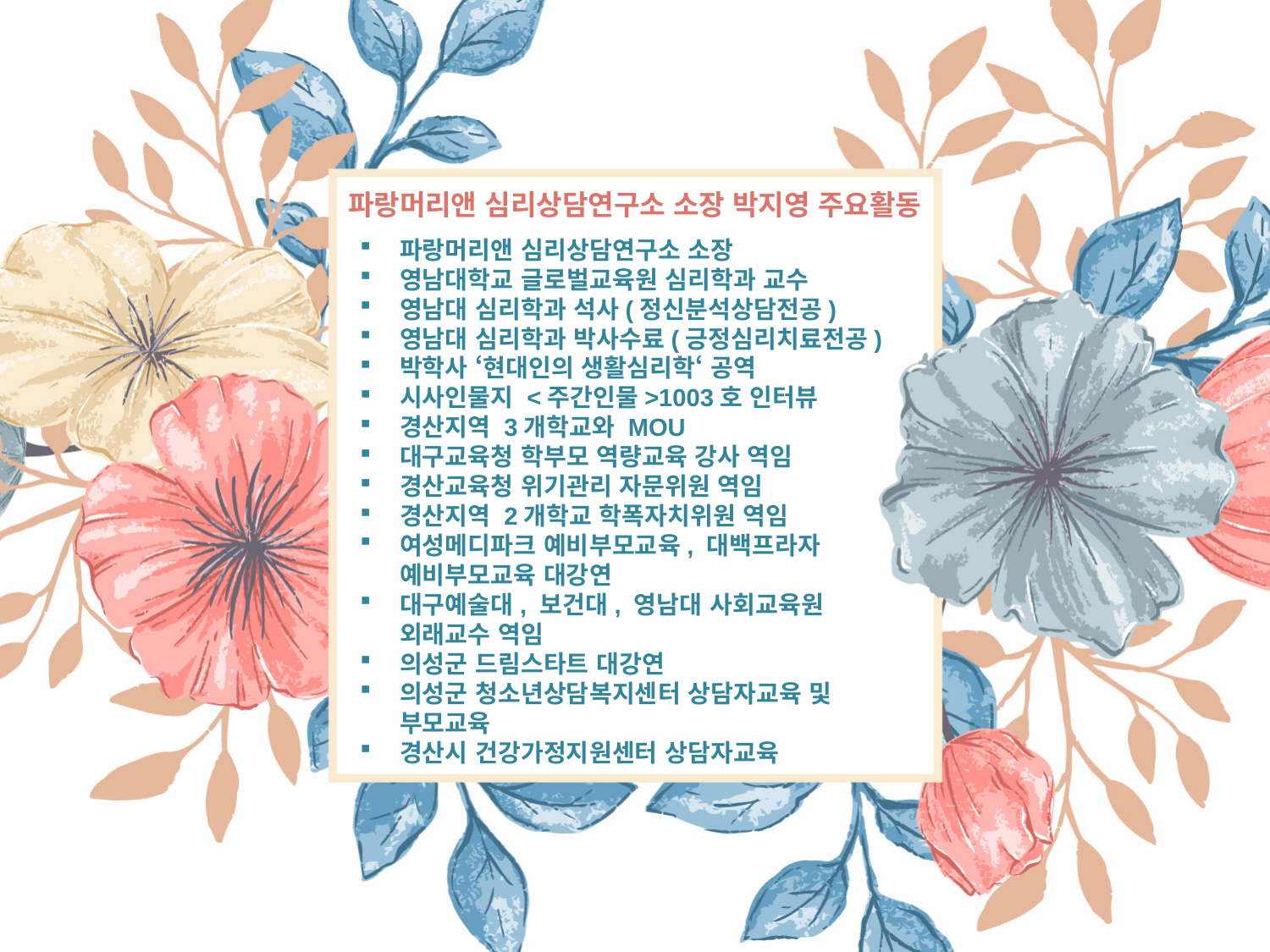

파랑머리앤 심리상담연구소 소장 박지영 주요활동
파랑머리앤 심리상담연구소 소장
영남대학교 글로벌교육원 심리학과 교수
영남대 심리학과 석사(정신분석상담전공)
영남대 심리학과 박사수료(긍정심리치료전공)
박학사 ‘현대인의 생활심리학‘ 공역
시사인물지 <주간인물>1003호 인터뷰
경산지역 3개학교와 MOU
대구교육청 학부모 역량교육 강사 역임
경산교육청 위기관리 자문위원 역임
경산지역 2개학교 학폭자치위원 역임
여성메디파크 예비부모교육, 대백프라자 예비부모교육 대강연
대구예술대, 보건대, 영남대 사회교육원 외래교수 역임
의성군 드림스타트 대강연
의성군 청소년상담복지센터 상담자교육 및 부모교육
경산시 건강가정지원센터 상담자교육